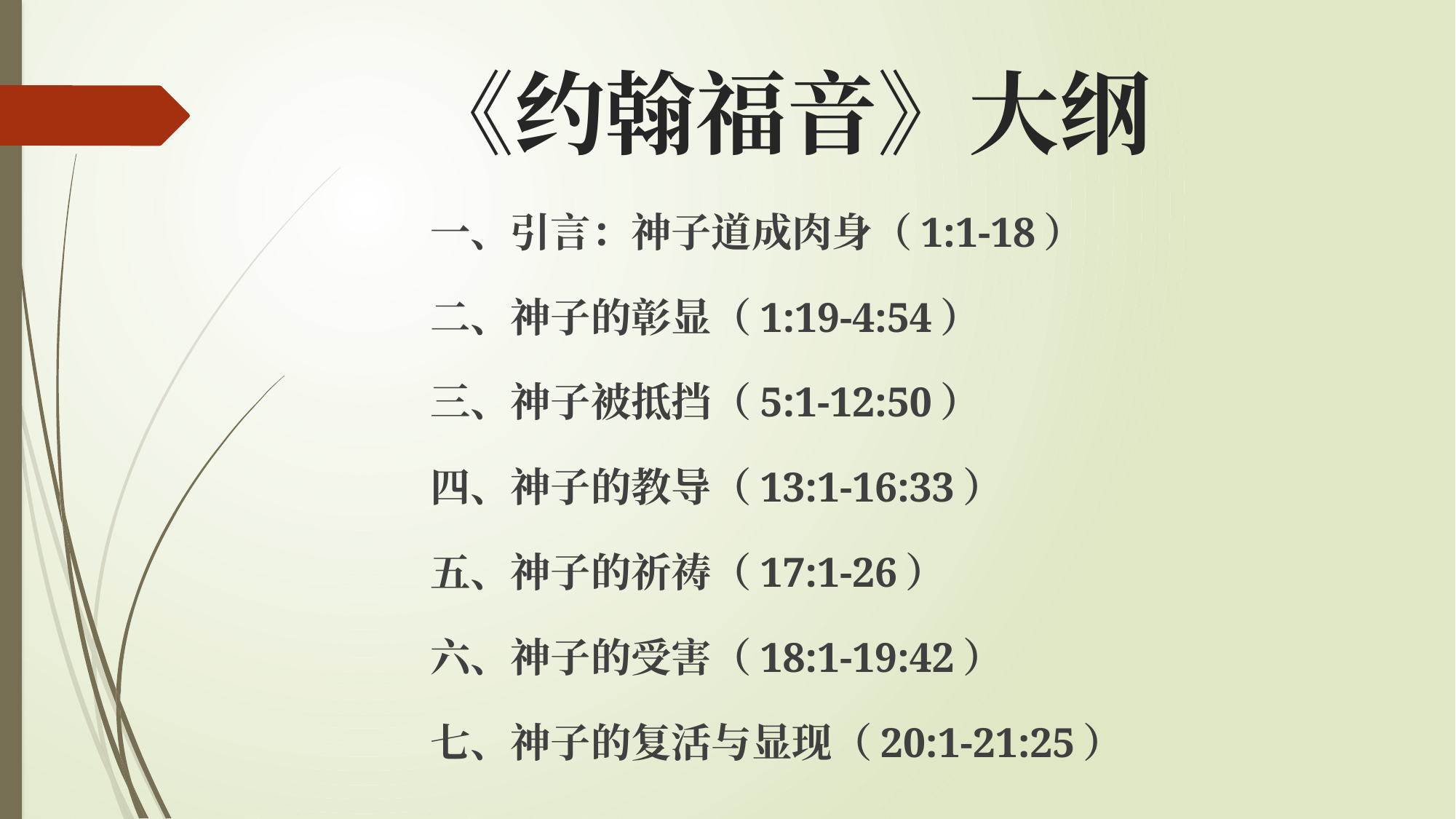

# 《约翰福音》大纲
一、引言：神子道成肉身（1:1-18）
二、神子的彰显（1:19-4:54）
三、神子被抵挡（5:1-12:50）
四、神子的教导（13:1-16:33）
五、神子的祈祷（17:1-26）
六、神子的受害（18:1-19:42）
七、神子的复活与显现（20:1-21:25）